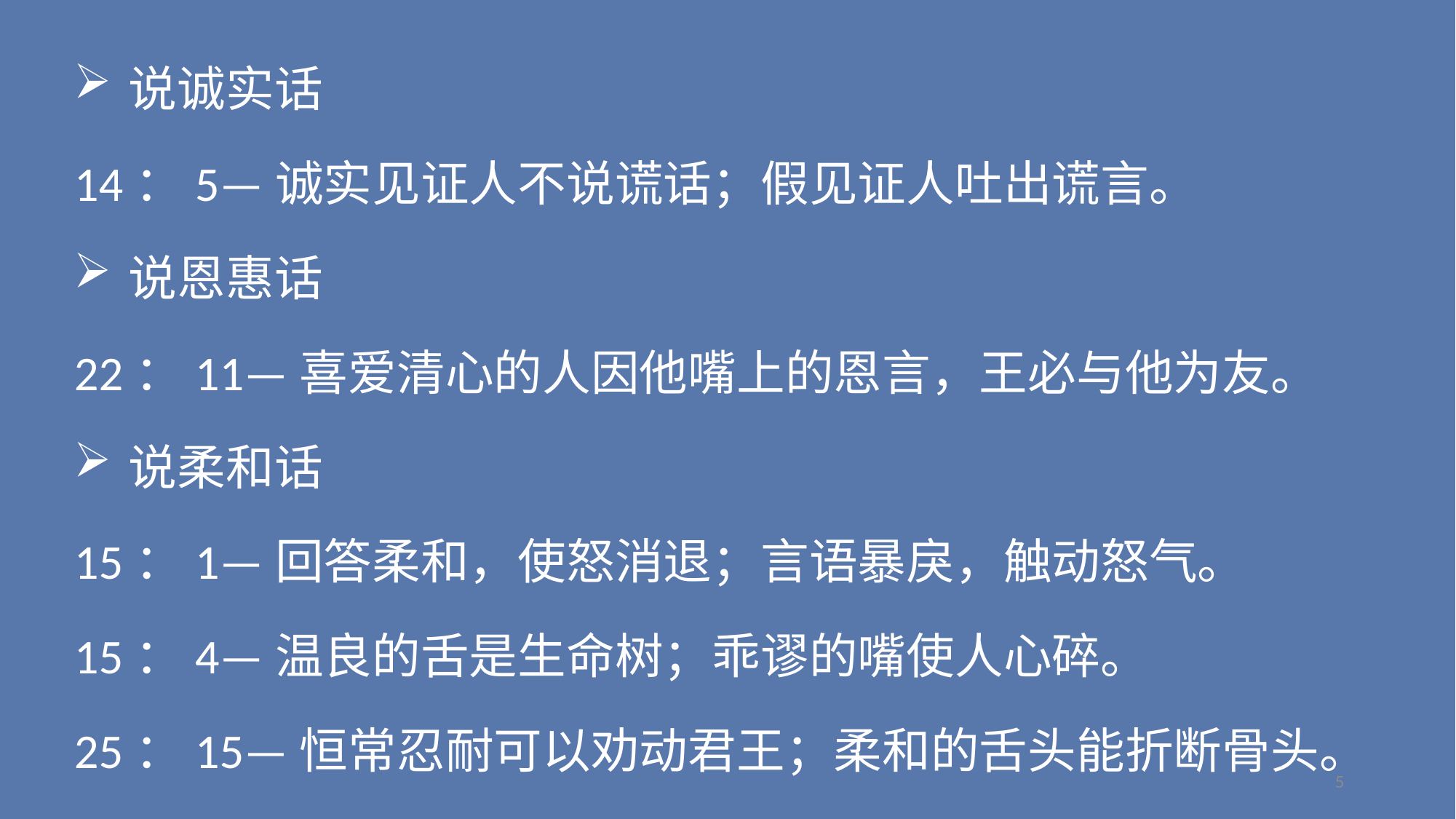

说诚实话
14：5—诚实见证人不说谎话；假见证人吐出谎言。
说恩惠话
22：11—喜爱清心的人因他嘴上的恩言，王必与他为友。
说柔和话
15：1—回答柔和，使怒消退；言语暴戾，触动怒气。
15：4—温良的舌是生命树；乖谬的嘴使人心碎。
25：15—恒常忍耐可以劝动君王；柔和的舌头能折断骨头。
5